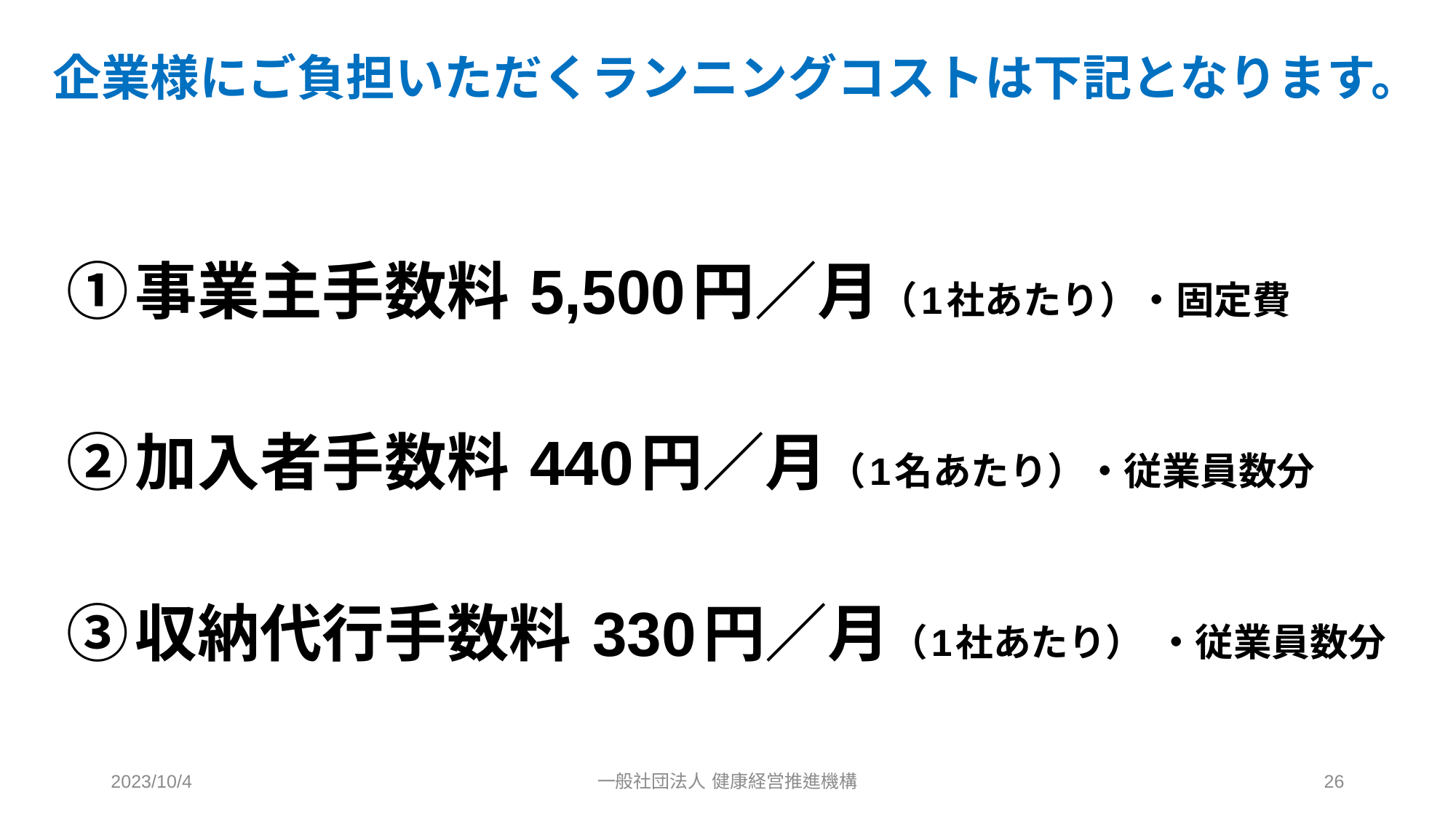

企業様にご負担いただくランニングコストは下記となります。
#

①事業主手数料 5,500円／月（1社あたり）・固定費
②加入者手数料 440円／月（1名あたり）・従業員数分
③収納代行手数料 330円／月（1社あたり） ・従業員数分
2023/10/4
一般社団法人 健康経営推進機構
26